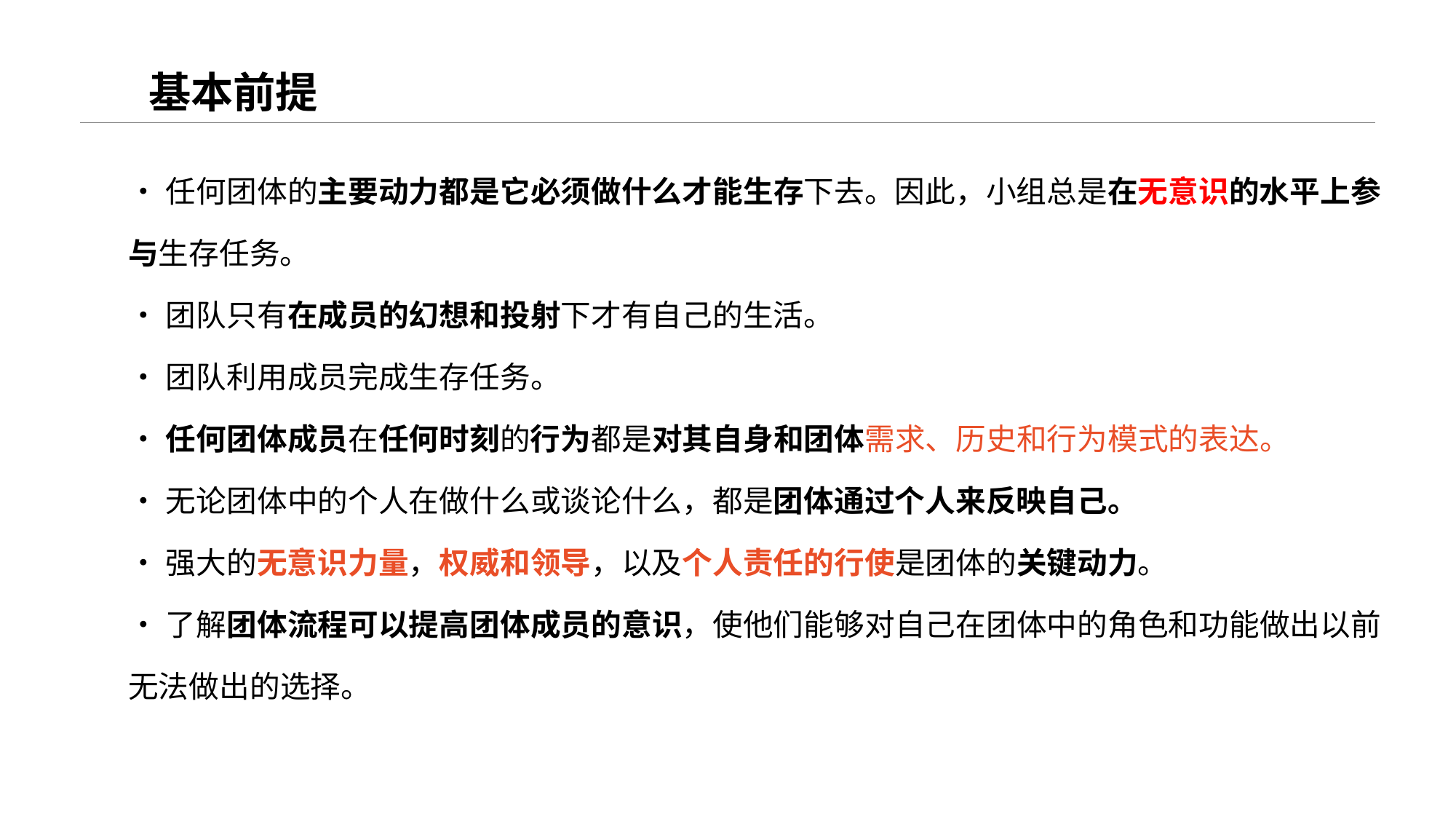

01
# 基本前提

•任何团体的主要动力都是它必须做什么才能生存下去。因此，小组总是在无意识的水平上参与生存任务。
•团队只有在成员的幻想和投射下才有自己的生活。
•团队利用成员完成生存任务。
•任何团体成员在任何时刻的行为都是对其自身和团体需求、历史和行为模式的表达。
•无论团体中的个人在做什么或谈论什么，都是团体通过个人来反映自己。
•强大的无意识力量，权威和领导，以及个人责任的行使是团体的关键动力。
•了解团体流程可以提高团体成员的意识，使他们能够对自己在团体中的角色和功能做出以前无法做出的选择。